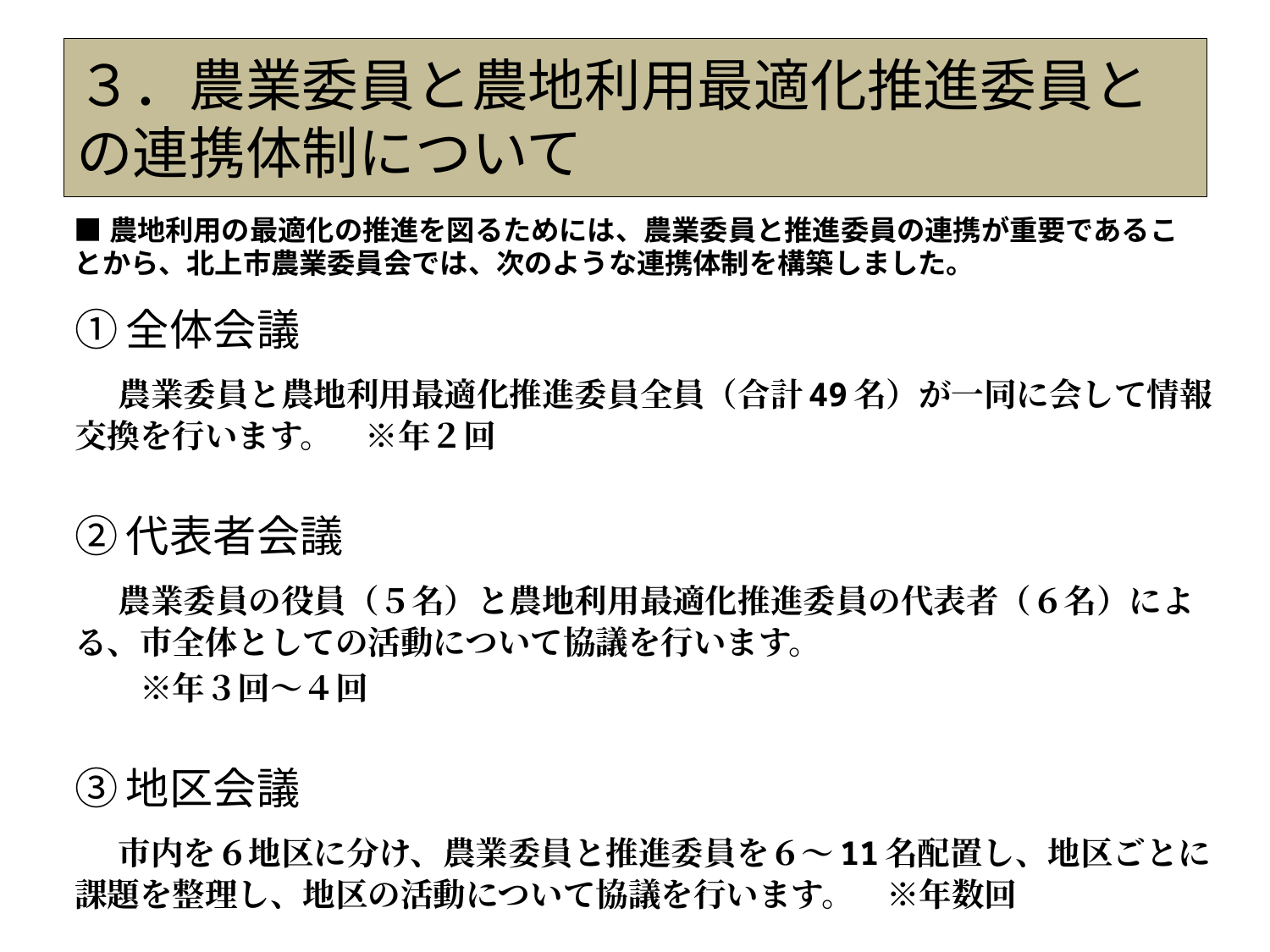

# ３．農業委員と農地利用最適化推進委員との連携体制について
■農地利用の最適化の推進を図るためには、農業委員と推進委員の連携が重要であることから、北上市農業委員会では、次のような連携体制を構築しました。
①全体会議
　農業委員と農地利用最適化推進委員全員（合計49名）が一同に会して情報交換を行います。　※年２回

②代表者会議
　農業委員の役員（５名）と農地利用最適化推進委員の代表者（６名）による、市全体としての活動について協議を行います。
　　※年３回～４回

③地区会議
　市内を６地区に分け、農業委員と推進委員を６～11名配置し、地区ごとに課題を整理し、地区の活動について協議を行います。　※年数回